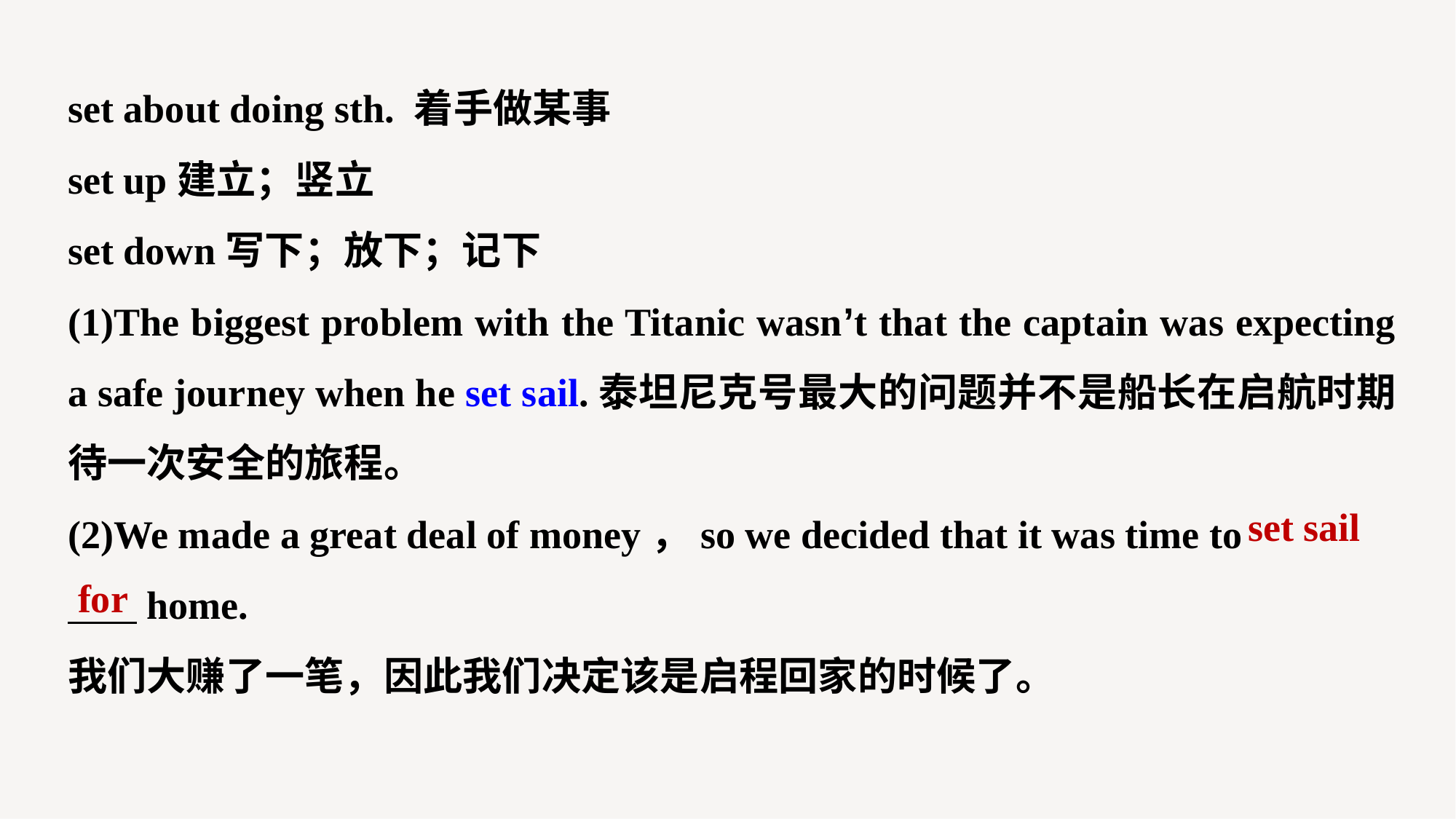

set about doing sth. 着手做某事
set up建立；竖立
set down写下；放下；记下
(1)The biggest problem with the Titanic wasn’t that the captain was expecting a safe journey when he set sail.泰坦尼克号最大的问题并不是船长在启航时期待一次安全的旅程。
(2)We made a great deal of money，so we decided that it was time to
        home.
我们大赚了一笔，因此我们决定该是启程回家的时候了。
set sail
for